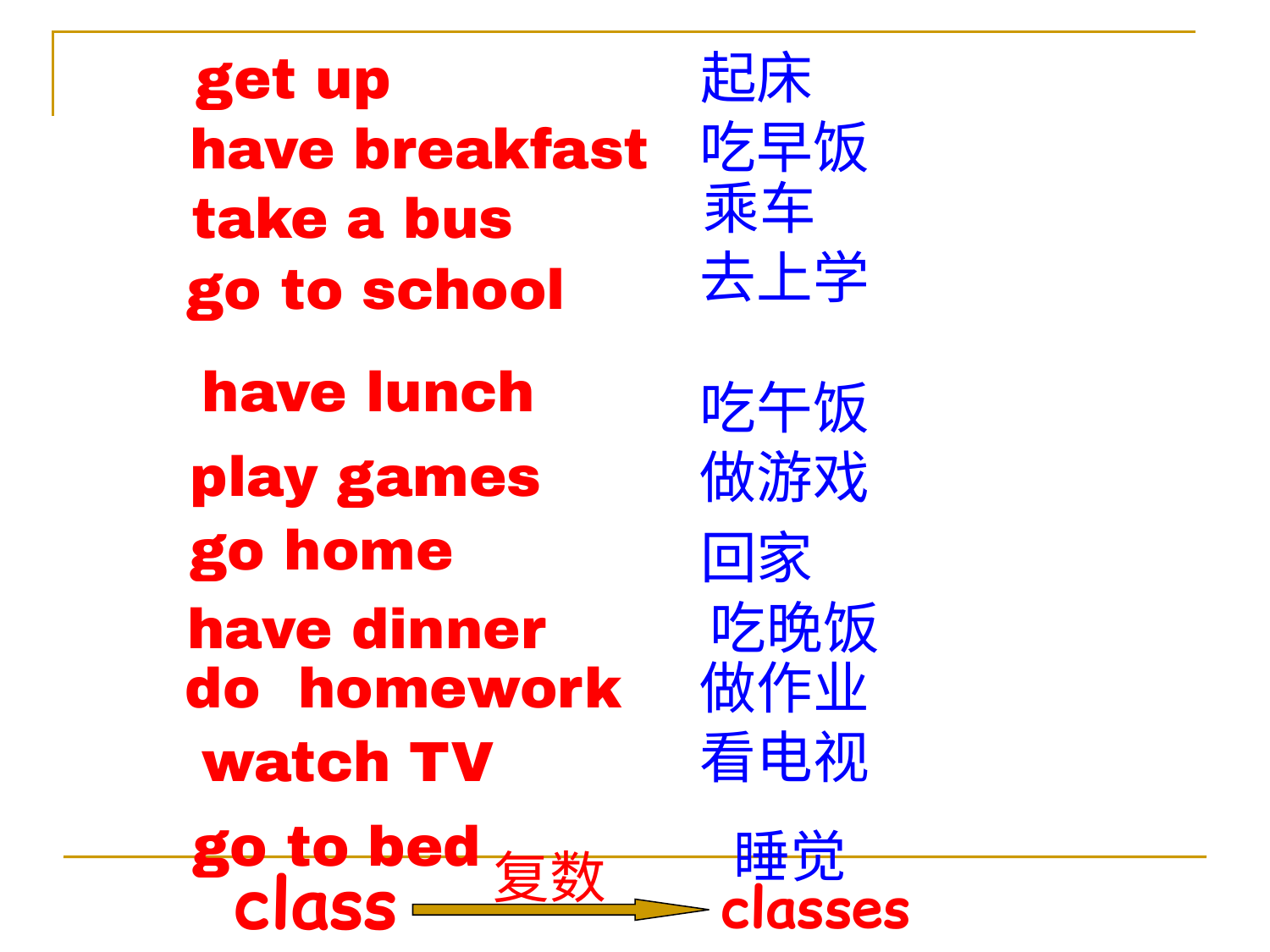

起床
 get up
 吃早饭
 have breakfast
 乘车
 take a bus
 去上学
 go to school
 have lunch
 吃午饭
 play games
 做游戏
 go home
 回家
 have dinner
 吃晚饭
 do  homework
 做作业
 看电视
 watch TV

go to bed
 睡觉
 复数
class
classes